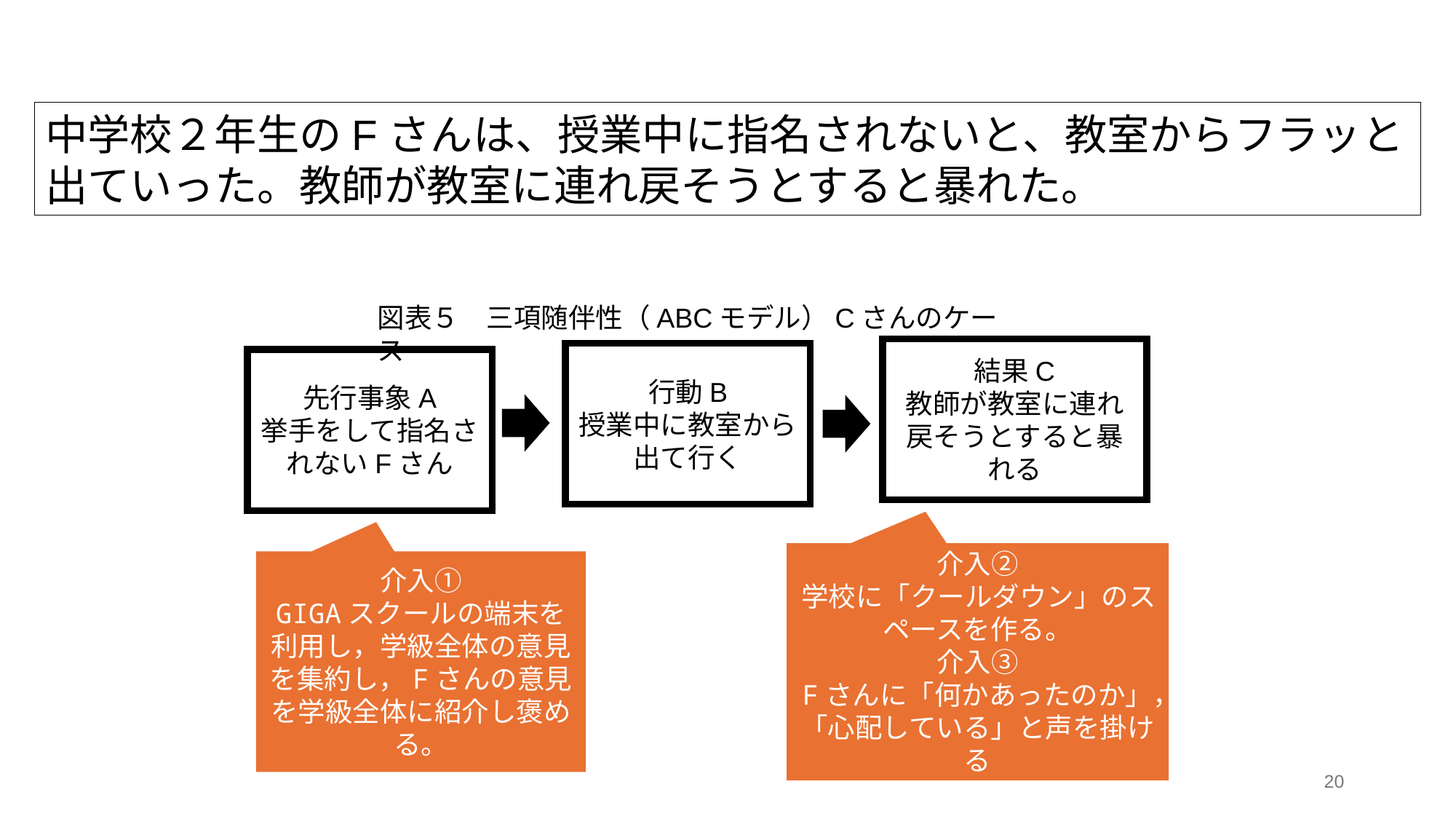

中学校２年生のFさんは、授業中に指名されないと、教室からフラッと出ていった。教師が教室に連れ戻そうとすると暴れた。
図表５　三項随伴性（ABCモデル）Cさんのケース
結果C
教師が教室に連れ戻そうとすると暴れる
行動B
授業中に教室から出て行く
先行事象A
挙手をして指名されないFさん

介入②
学校に「クールダウン」のスペースを作る。
介入③
Fさんに「何かあったのか」，「心配している」と声を掛ける
介入①
GIGAスクールの端末を利用し，学級全体の意見を集約し，Fさんの意見を学級全体に紹介し褒める。
20